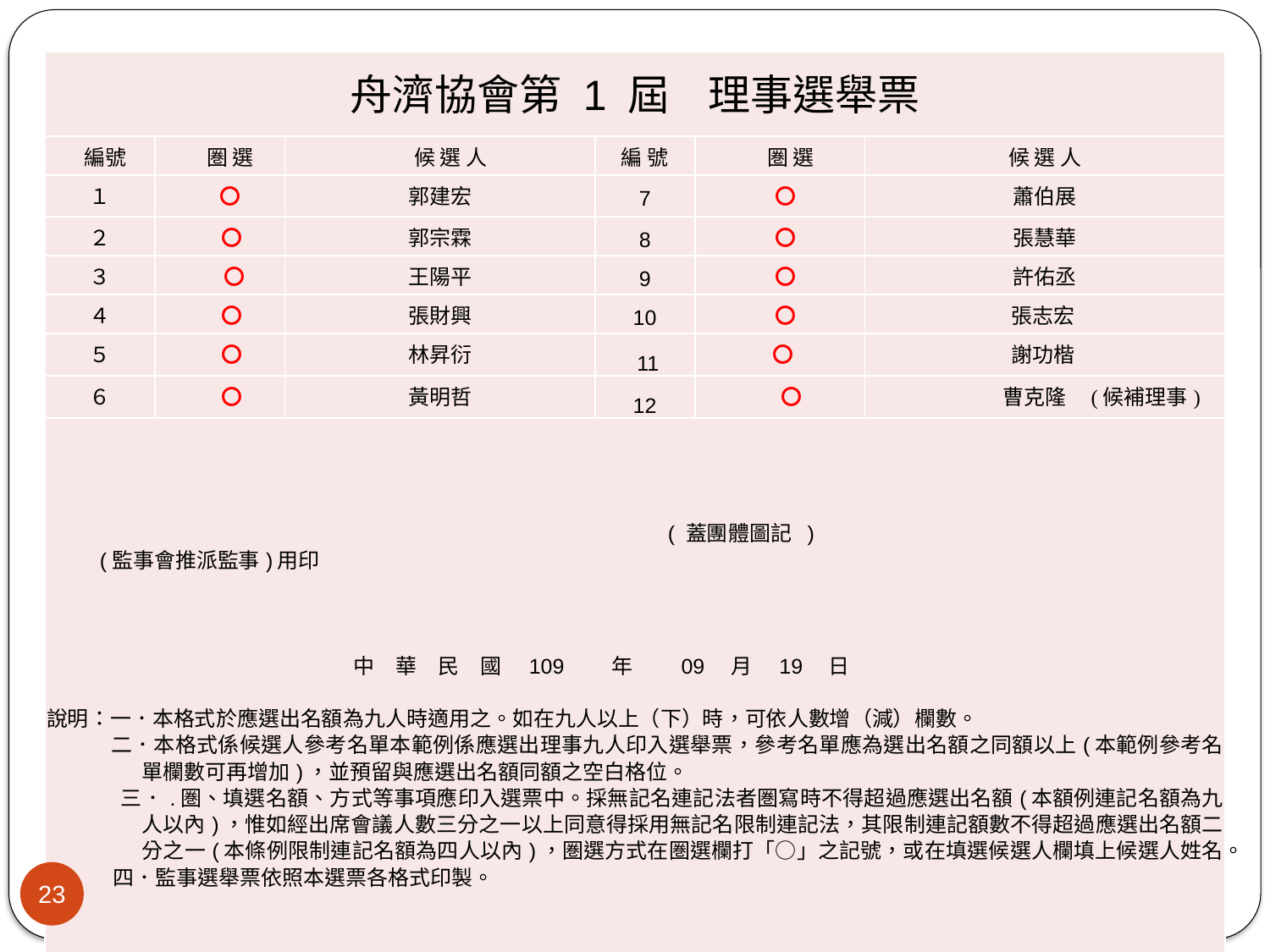

| 舟濟協會第 1 屆 理事選舉票 |  |  |  |  |  |
| --- | --- | --- | --- | --- | --- |
| 編號 | 圏 選 | 候 選 人 | 編 號 | 圏 選 | 候 選 人 |
| １ | 〇 | 郭建宏 | 7 | 〇 | 蕭伯展 |
| ２ | 〇 | 郭宗霖 | 8 | 〇 | 張慧華 |
| ３ | 〇 | 王陽平 | 9 | 〇 | 許佑丞 |
| ４ | 〇 | 張財興 | 10 | 〇 | 張志宏 |
| ５ | 〇 | 林昇衍 | 11 | 〇 | 謝功楷 |
| ６ | 〇 | 黃明哲 | 12 | 〇 | 曹克隆 (候補理事) |
| ( 蓋團體圖記 ) (監事會推派監事)用印       中　華　民　國　109　　年　　09　月　19　日   說明：一．本格式於應選出名額為九人時適用之。如在九人以上（下）時，可依人數增（減）欄數。 　　　二．本格式係候選人參考名單本範例係應選出理事九人印入選舉票，參考名單應為選出名額之同額以上(本範例參考名單欄數可再增加)，並預留與應選出名額同額之空白格位。 三．.圏、填選名額、方式等事項應印入選票中。採無記名連記法者圏寫時不得超過應選出名額(本額例連記名額為九人以內)，惟如經出席會議人數三分之一以上同意得採用無記名限制連記法，其限制連記額數不得超過應選出名額二分之一(本條例限制連記名額為四人以內)，圏選方式在圏選欄打「○」之記號，或在填選候選人欄填上候選人姓名。 四．監事選舉票依照本選票各格式印製。 |  |  |  |  |  |

23